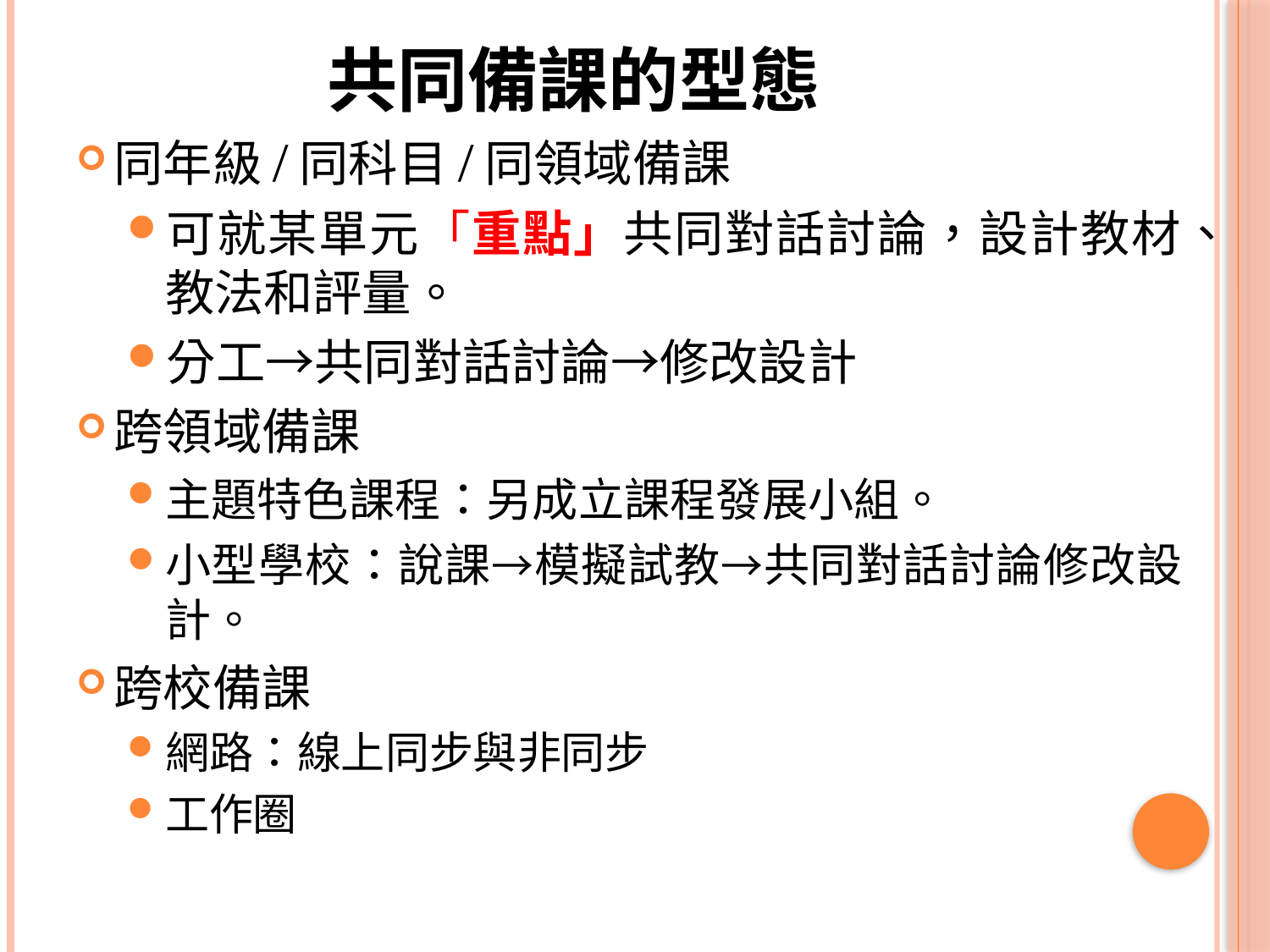

# 共同備課的型態
同年級/同科目/同領域備課
可就某單元「重點」共同對話討論，設計教材、教法和評量。
分工→共同對話討論→修改設計
跨領域備課
主題特色課程：另成立課程發展小組。
小型學校：說課→模擬試教→共同對話討論修改設計。
跨校備課
網路：線上同步與非同步
工作圈
18